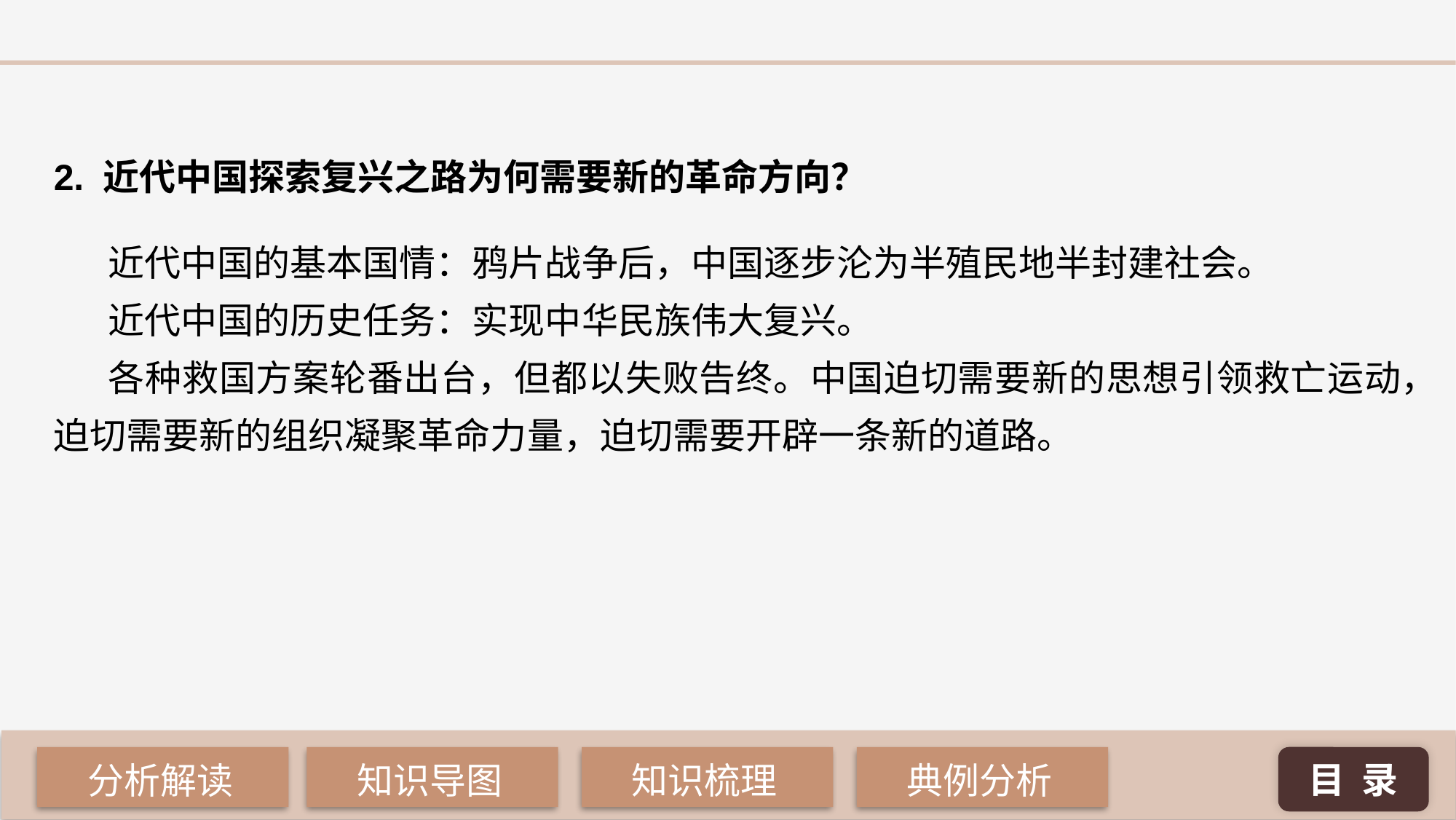

2. 近代中国探索复兴之路为何需要新的革命方向？
近代中国的基本国情：鸦片战争后，中国逐步沦为半殖民地半封建社会。
近代中国的历史任务：实现中华民族伟大复兴。
各种救国方案轮番出台，但都以失败告终。中国迫切需要新的思想引领救亡运动，迫切需要新的组织凝聚革命力量，迫切需要开辟一条新的道路。